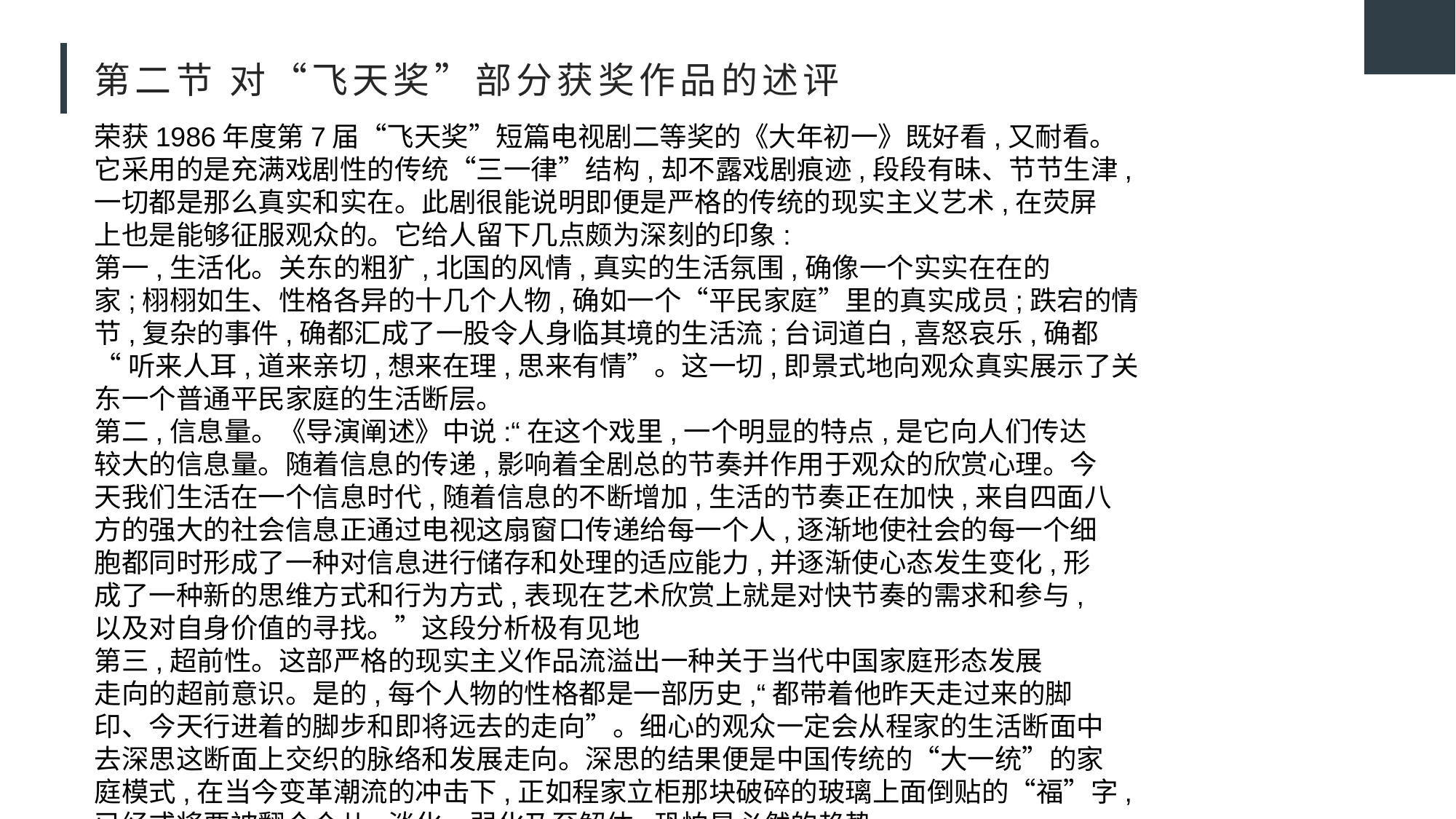

# 第二节 对“飞天奖”部分获奖作品的述评
荣获1986年度第7届“飞天奖”短篇电视剧二等奖的《大年初一》既好看,又耐看。
它采用的是充满戏剧性的传统“三一律”结构,却不露戏剧痕迹,段段有昧、节节生津,
一切都是那么真实和实在。此剧很能说明即便是严格的传统的现实主义艺术,在荧屏
上也是能够征服观众的。它给人留下几点颇为深刻的印象:
第一,生活化。关东的粗犷,北国的风情,真实的生活氛围,确像一个实实在在的
家;栩栩如生、性格各异的十几个人物,确如一个“平民家庭”里的真实成员;跌宕的情
节,复杂的事件,确都汇成了一股令人身临其境的生活流;台词道白,喜怒哀乐,确都
“听来人耳,道来亲切,想来在理,思来有情”。这一切,即景式地向观众真实展示了关
东一个普通平民家庭的生活断层。
第二,信息量。《导演阐述》中说:“在这个戏里,一个明显的特点,是它向人们传达
较大的信息量。随着信息的传递,影响着全剧总的节奏并作用于观众的欣赏心理。今
天我们生活在一个信息时代,随着信息的不断增加,生活的节奏正在加快,来自四面八
方的强大的社会信息正通过电视这扇窗口传递给每一个人,逐渐地使社会的每一个细
胞都同时形成了一种对信息进行储存和处理的适应能力,并逐渐使心态发生变化,形
成了一种新的思维方式和行为方式,表现在艺术欣赏上就是对快节奏的需求和参与,
以及对自身价值的寻找。”这段分析极有见地
第三,超前性。这部严格的现实主义作品流溢出一种关于当代中国家庭形态发展
走向的超前意识。是的,每个人物的性格都是一部历史,“都带着他昨天走过来的脚
印、今天行进着的脚步和即将远去的走向”。细心的观众一定会从程家的生活断面中
去深思这断面上交织的脉络和发展走向。深思的结果便是中国传统的“大一统”的家
庭模式,在当今变革潮流的冲击下,正如程家立柜那块破碎的玻璃上面倒贴的“福”字,
已经或将要被翻个个儿,淡化、弱化乃至解体,恐怕是必然的趋势。